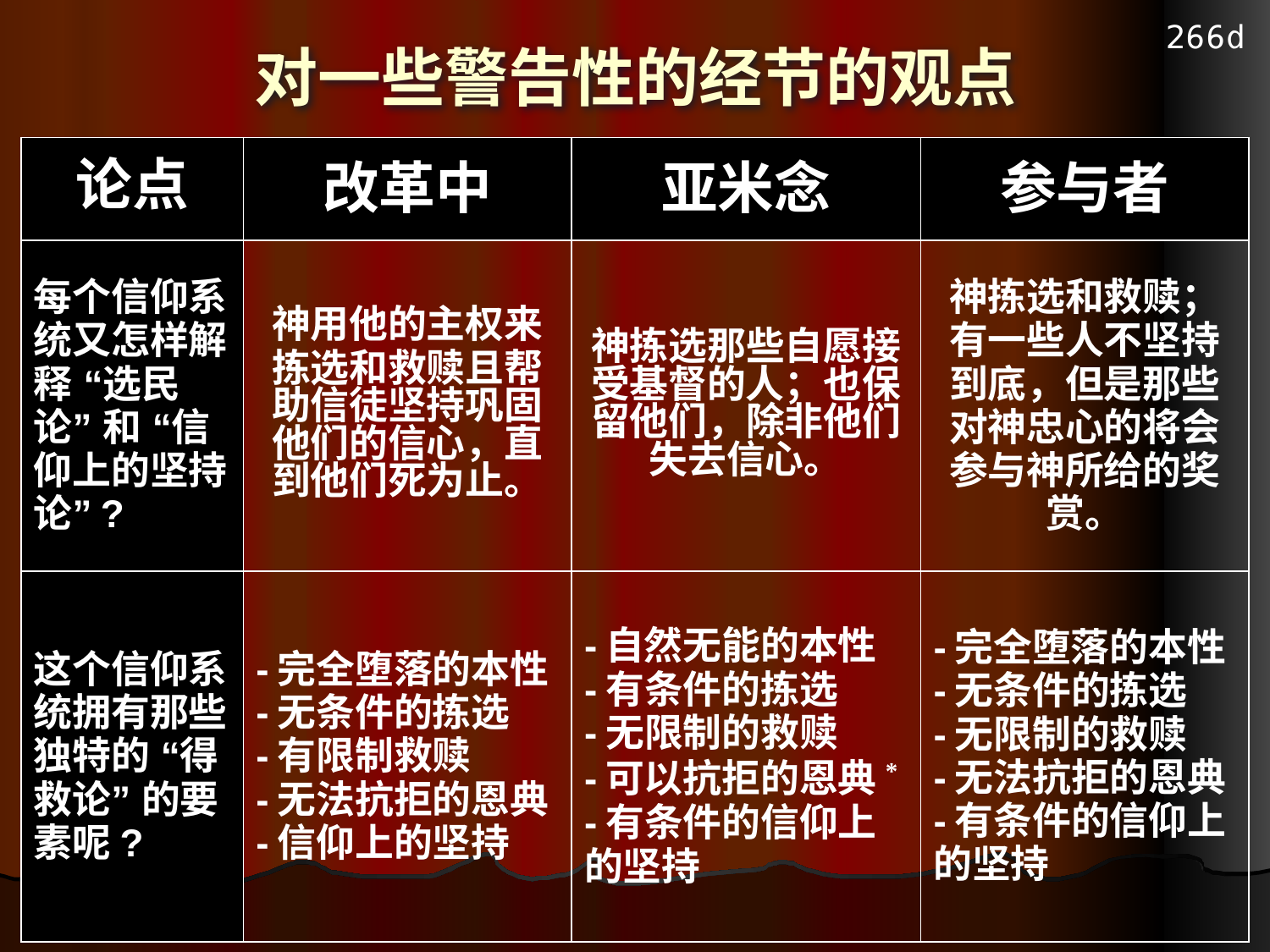

266d
# 对一些警告性的经节的观点
| 论点 | 改革中 | 亚米念 | 参与者 |
| --- | --- | --- | --- |
| 每个信仰系统又怎样解释 “选民论” 和 “信仰上的坚持论”? | 神用他的主权来拣选和救赎且帮助信徒坚持巩固他们的信心，直到他们死为止。 | 神拣选那些自愿接受基督的人；也保留他们，除非他们失去信心。 | 神拣选和救赎；有一些人不坚持到底，但是那些对神忠心的将会参与神所给的奖赏。 |
| 这个信仰系统拥有那些独特的 “得救论” 的要素呢? | -完全堕落的本性 -无条件的拣选 -有限制救赎 -无法抗拒的恩典 -信仰上的坚持 | -自然无能的本性 -有条件的拣选 -无限制的救赎 -可以抗拒的恩典\* -有条件的信仰上的坚持 | -完全堕落的本性 -无条件的拣选 -无限制的救赎 -无法抗拒的恩典 -有条件的信仰上的坚持 |